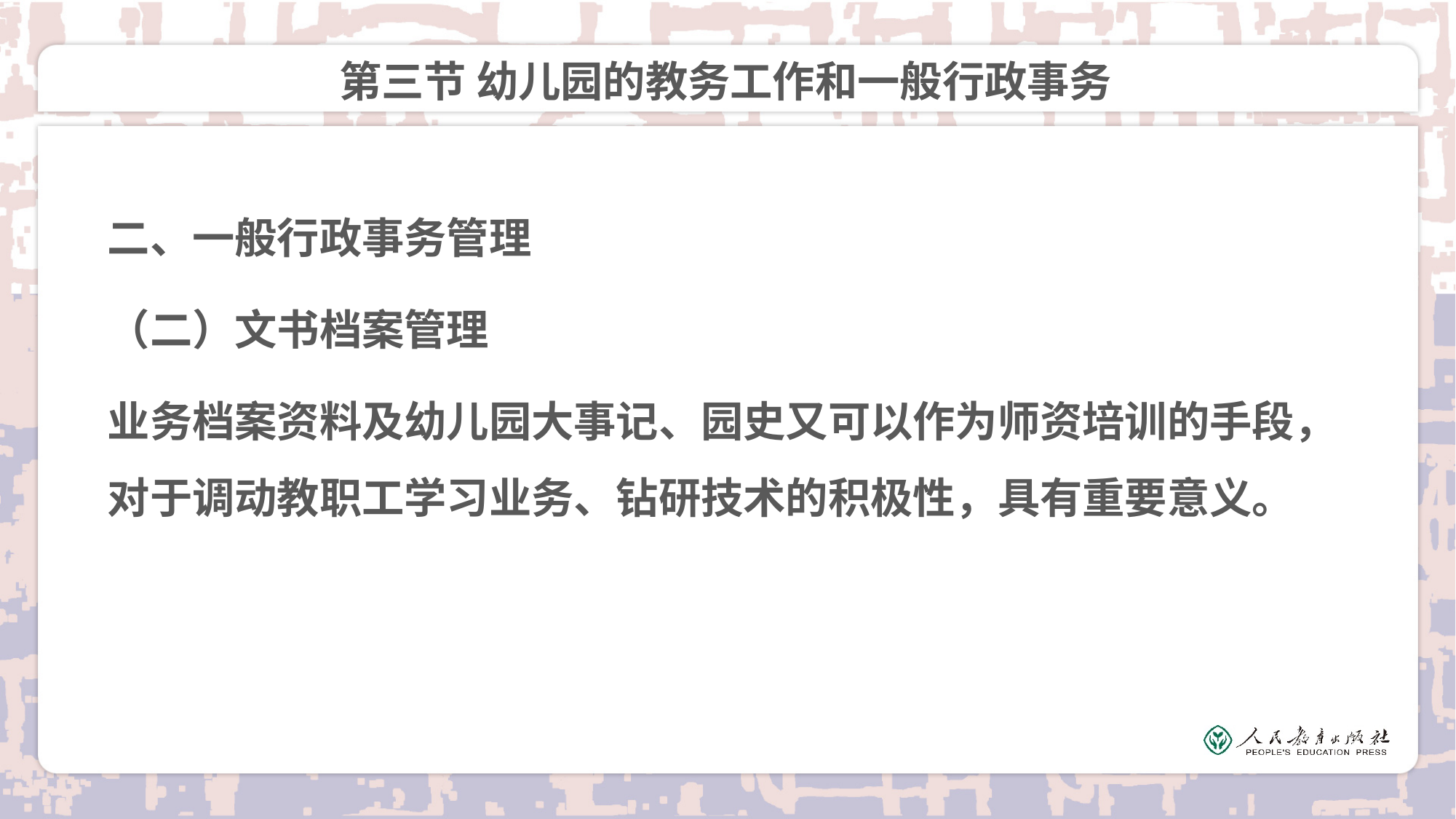

# 第三节 幼儿园的教务工作和一般行政事务
二、一般行政事务管理
（二）文书档案管理
业务档案资料及幼儿园大事记、园史又可以作为师资培训的手段，对于调动教职工学习业务、钻研技术的积极性，具有重要意义。